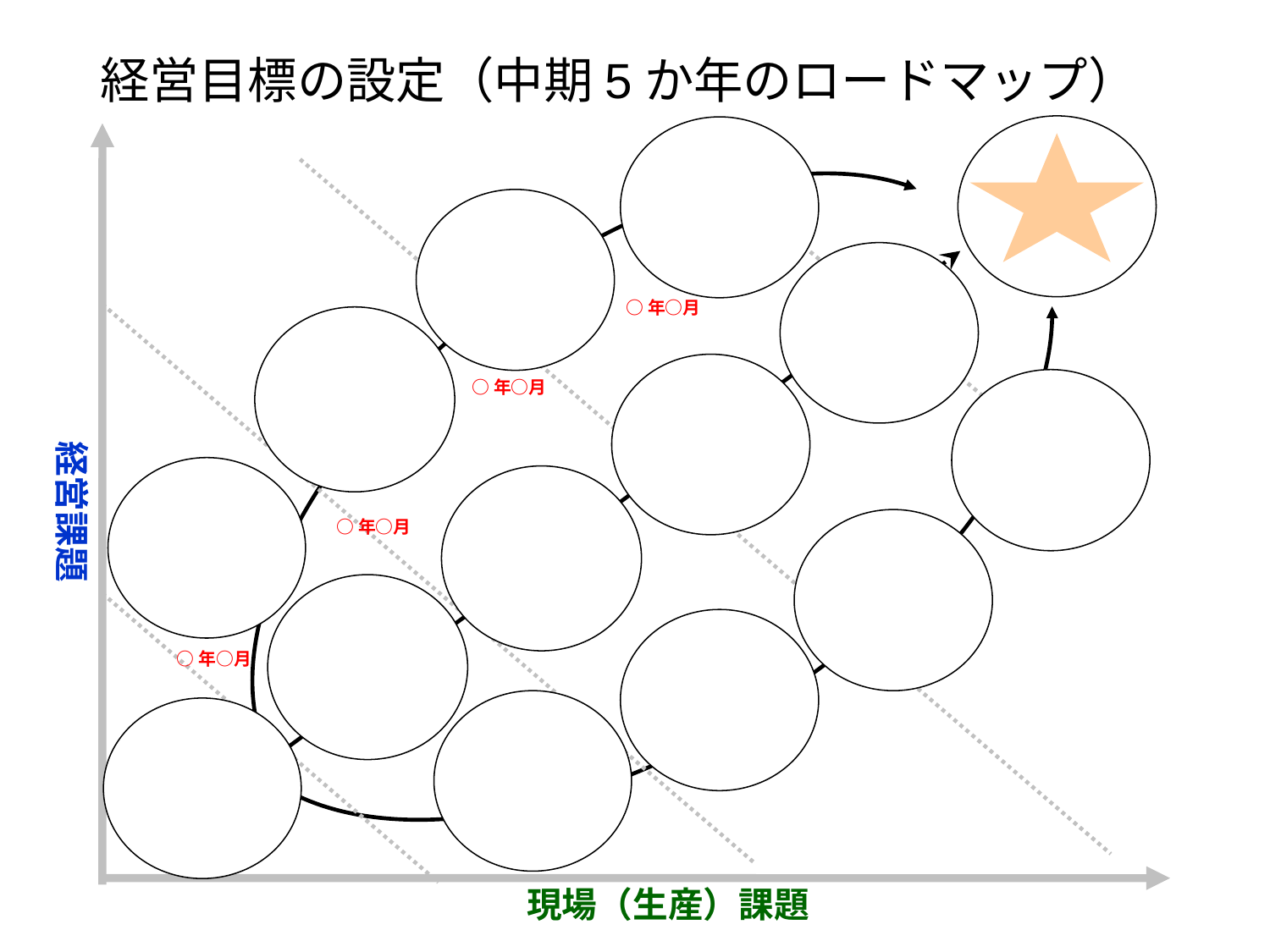

# 経営目標の設定（中期5か年のロードマップ）

○年○月

○年○月
経営課題

○年○月

○年○月

現場（生産）課題